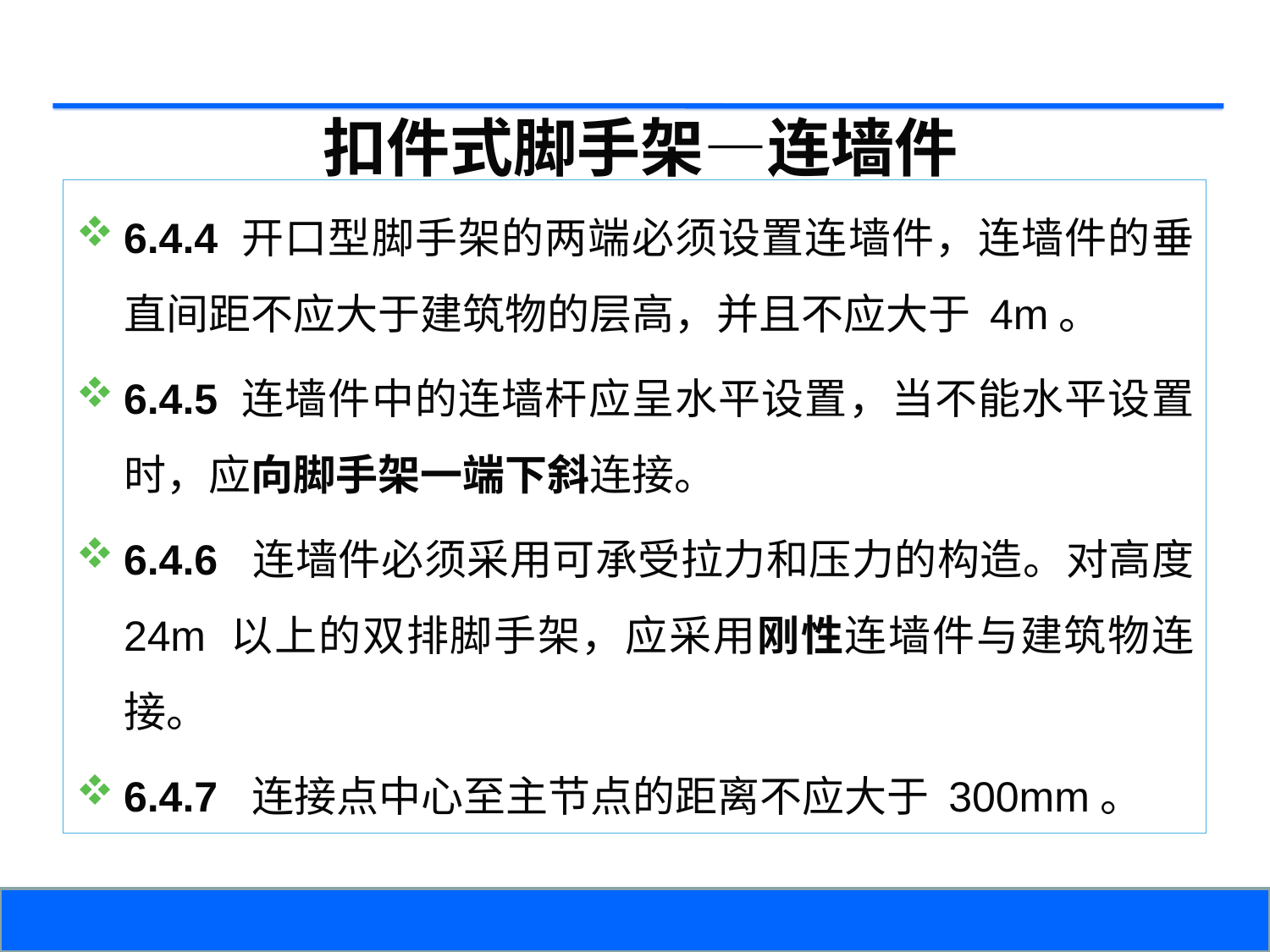

扣件式脚手架—连墙件
6.4.4 开口型脚手架的两端必须设置连墙件，连墙件的垂直间距不应大于建筑物的层高，并且不应大于 4m。
6.4.5 连墙件中的连墙杆应呈水平设置，当不能水平设置时，应向脚手架一端下斜连接。
6.4.6  连墙件必须采用可承受拉力和压力的构造。对高度 24m 以上的双排脚手架，应采用刚性连墙件与建筑物连接。
6.4.7  连接点中心至主节点的距离不应大于 300mm。